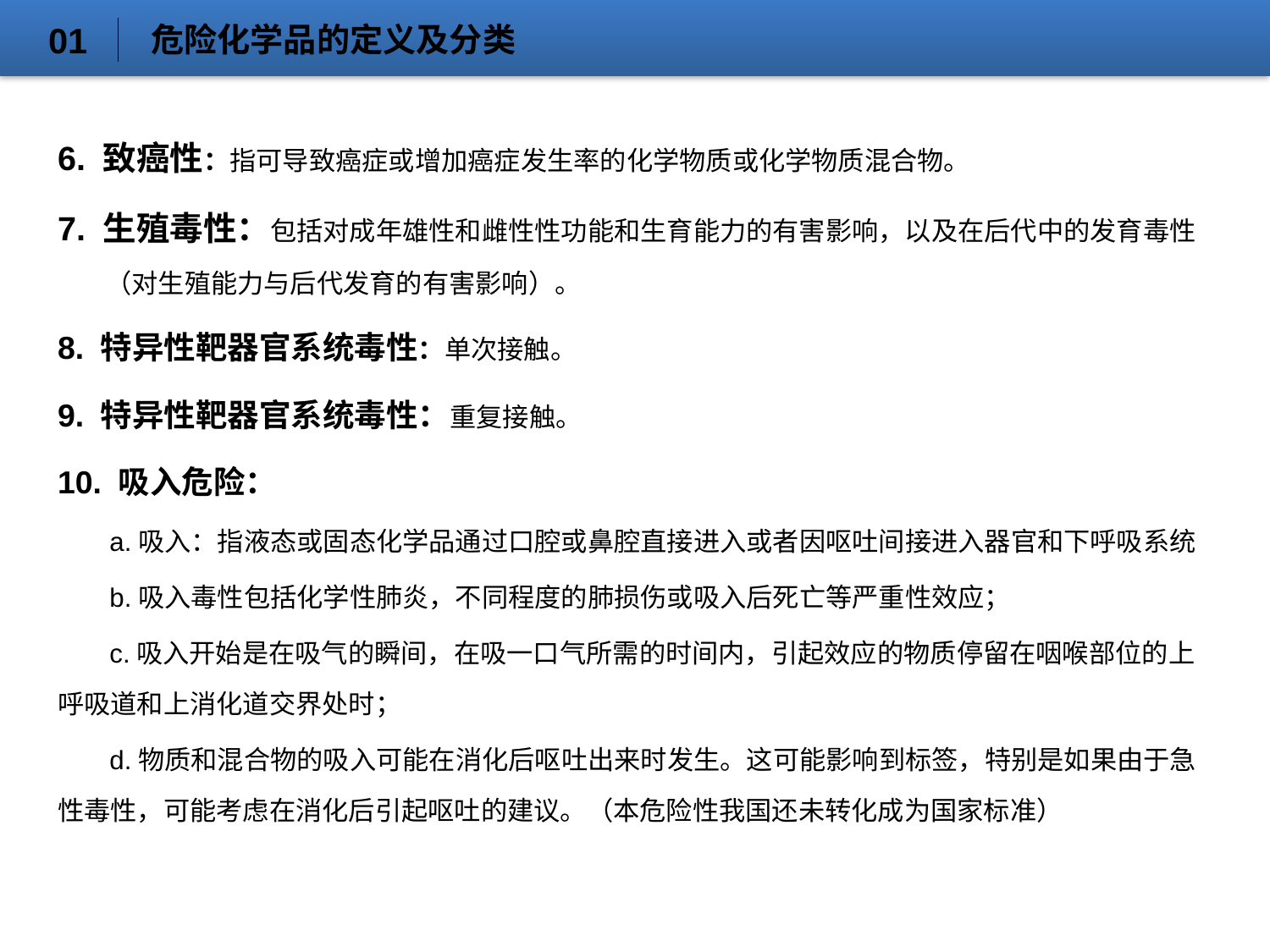

危险化学品的定义及分类
01
6. 致癌性：指可导致癌症或增加癌症发生率的化学物质或化学物质混合物。
7. 生殖毒性：包括对成年雄性和雌性性功能和生育能力的有害影响，以及在后代中的发育毒性（对生殖能力与后代发育的有害影响）。
8. 特异性靶器官系统毒性：单次接触。
9. 特异性靶器官系统毒性：重复接触。
10. 吸入危险：
       a.吸入：指液态或固态化学品通过口腔或鼻腔直接进入或者因呕吐间接进入器官和下呼吸系统
       b.吸入毒性包括化学性肺炎，不同程度的肺损伤或吸入后死亡等严重性效应；
       c.吸入开始是在吸气的瞬间，在吸一口气所需的时间内，引起效应的物质停留在咽喉部位的上呼吸道和上消化道交界处时；
       d.物质和混合物的吸入可能在消化后呕吐出来时发生。这可能影响到标签，特别是如果由于急性毒性，可能考虑在消化后引起呕吐的建议。（本危险性我国还未转化成为国家标准）